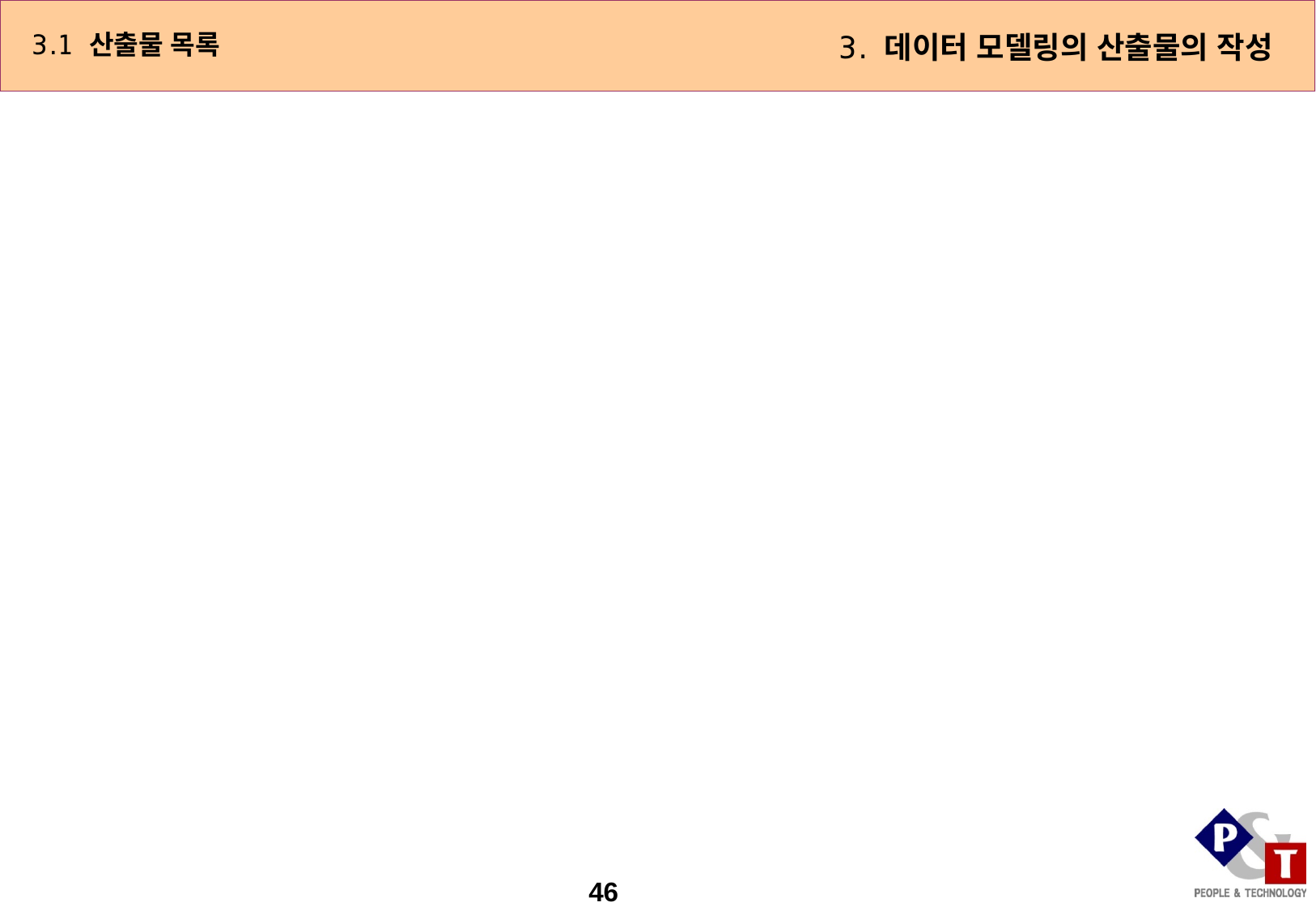

3.1 산출물 목록
3. 데이터 모델링의 산출물의 작성